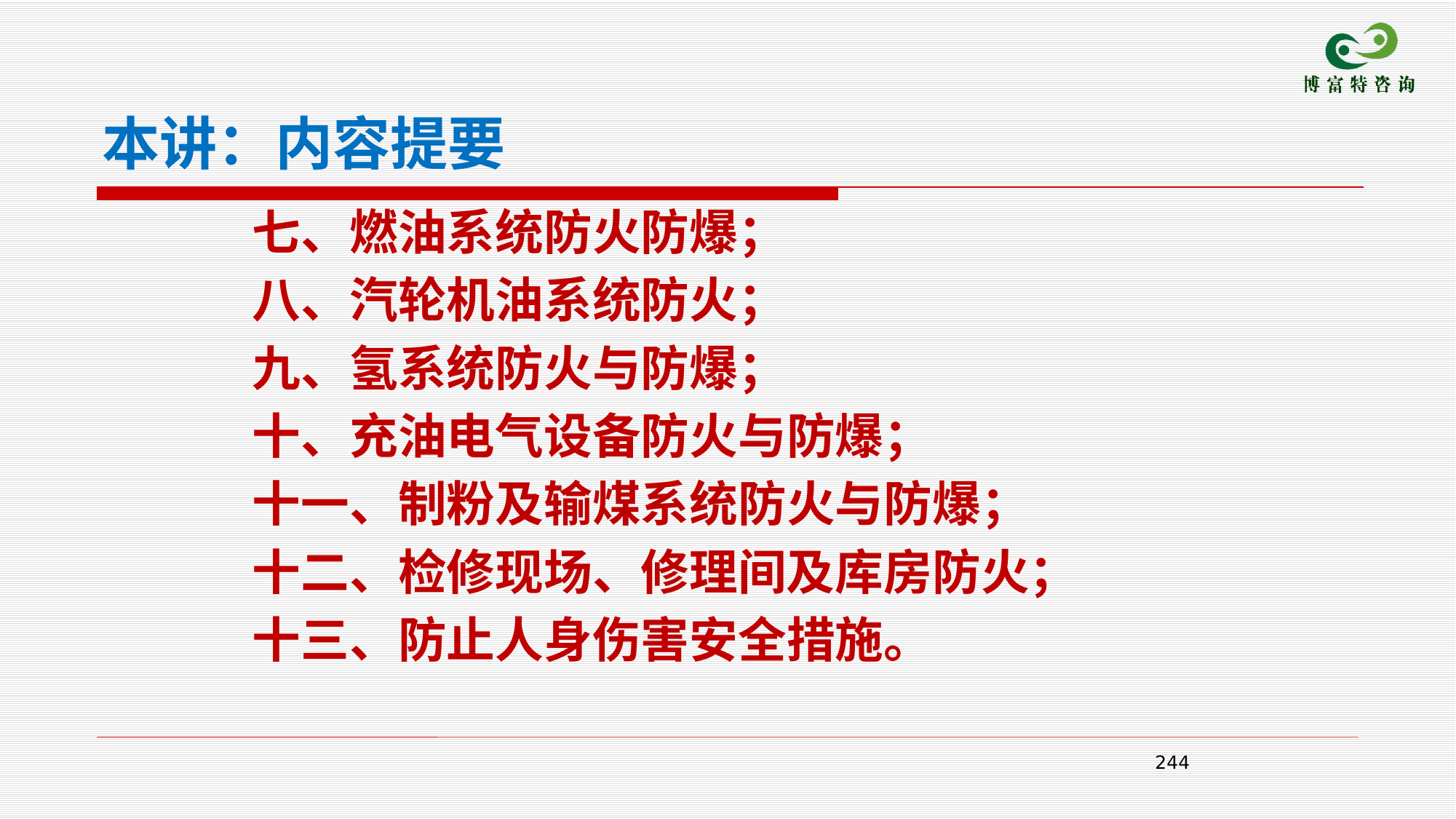

本讲：内容提要
七、燃油系统防火防爆；
八、汽轮机油系统防火；
九、氢系统防火与防爆；
十、充油电气设备防火与防爆；
十一、制粉及输煤系统防火与防爆；
十二、检修现场、修理间及库房防火；
十三、防止人身伤害安全措施。

244